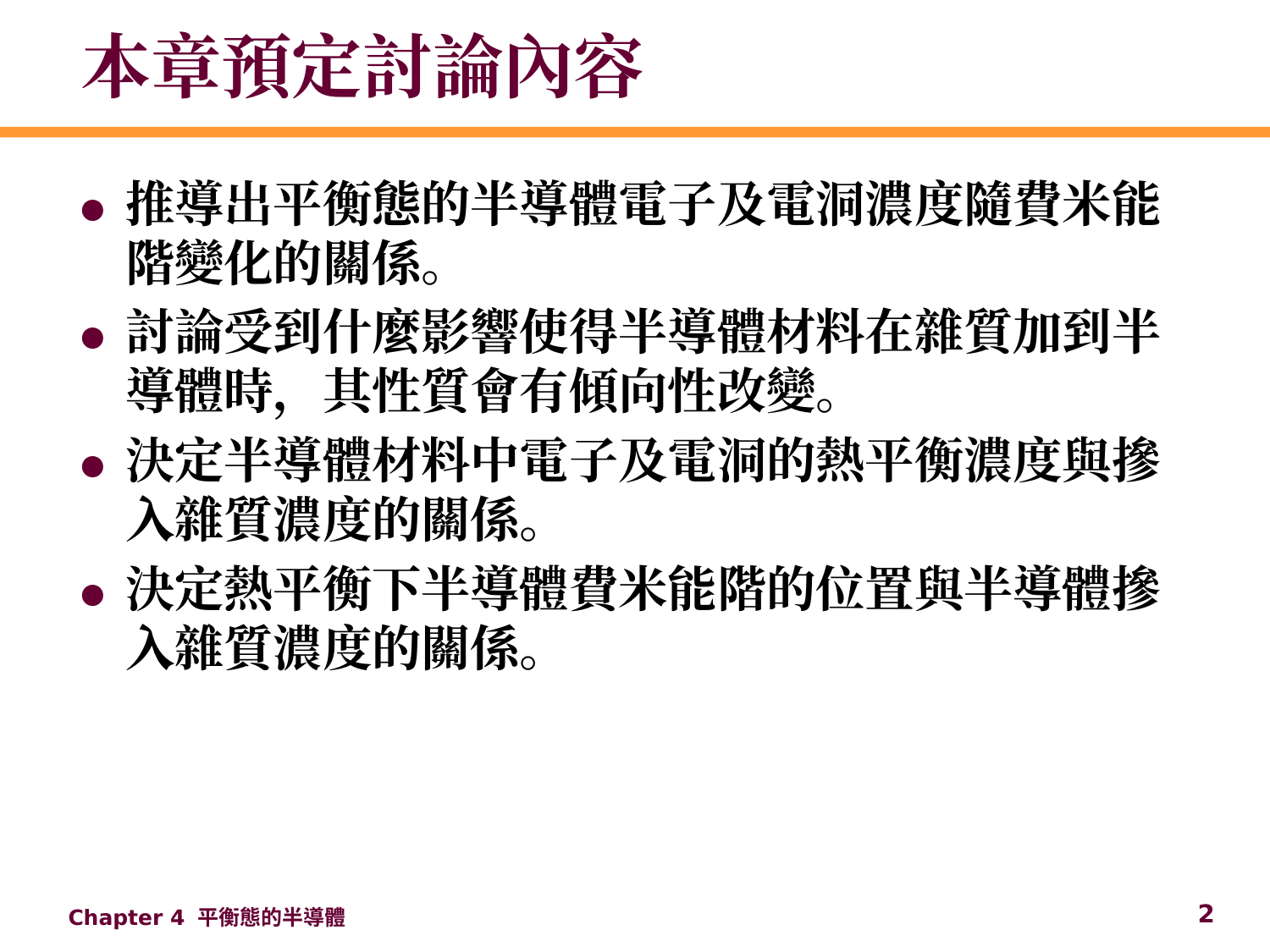

# 本章預定討論內容
推導出平衡態的半導體電子及電洞濃度隨費米能階變化的關係。
討論受到什麼影響使得半導體材料在雜質加到半導體時，其性質會有傾向性改變。
決定半導體材料中電子及電洞的熱平衡濃度與摻入雜質濃度的關係。
決定熱平衡下半導體費米能階的位置與半導體摻入雜質濃度的關係。
2
Chapter 4 平衡態的半導體